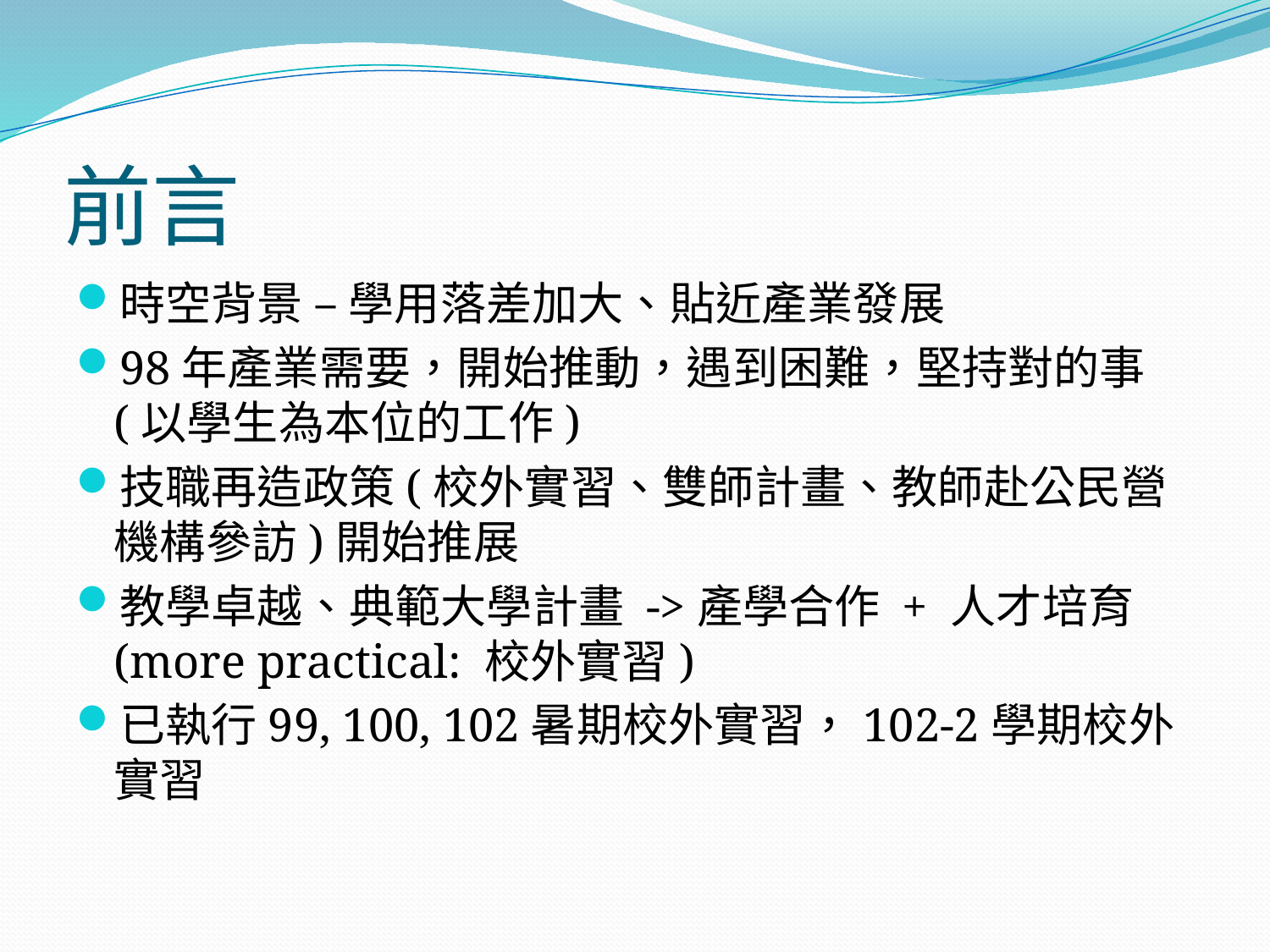

# 前言
時空背景 – 學用落差加大、貼近產業發展
98年產業需要，開始推動，遇到困難，堅持對的事(以學生為本位的工作)
技職再造政策(校外實習、雙師計畫、教師赴公民營機構參訪)開始推展
教學卓越、典範大學計畫 ->產學合作 + 人才培育(more practical: 校外實習)
已執行99, 100, 102暑期校外實習，102-2學期校外實習